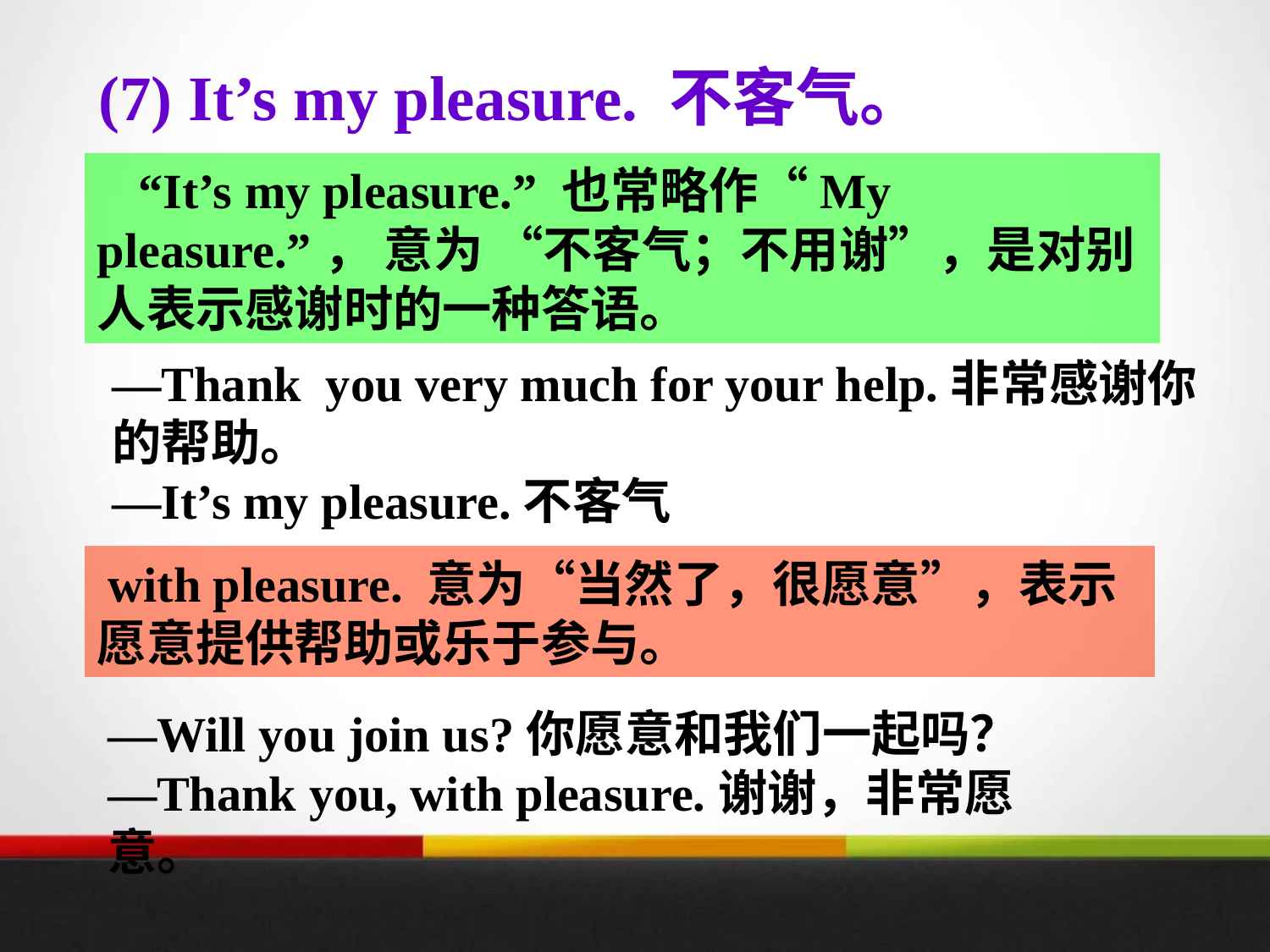

(7) It’s my pleasure. 不客气。
“It’s my pleasure.” 也常略作“My pleasure.”， 意为 “不客气；不用谢”，是对别人表示感谢时的一种答语。
—Thank  you very much for your help.非常感谢你的帮助。
—It’s my pleasure.不客气
 with pleasure. 意为“当然了，很愿意”，表示愿意提供帮助或乐于参与。
—Will you join us?你愿意和我们一起吗？
—Thank you, with pleasure.谢谢，非常愿意。